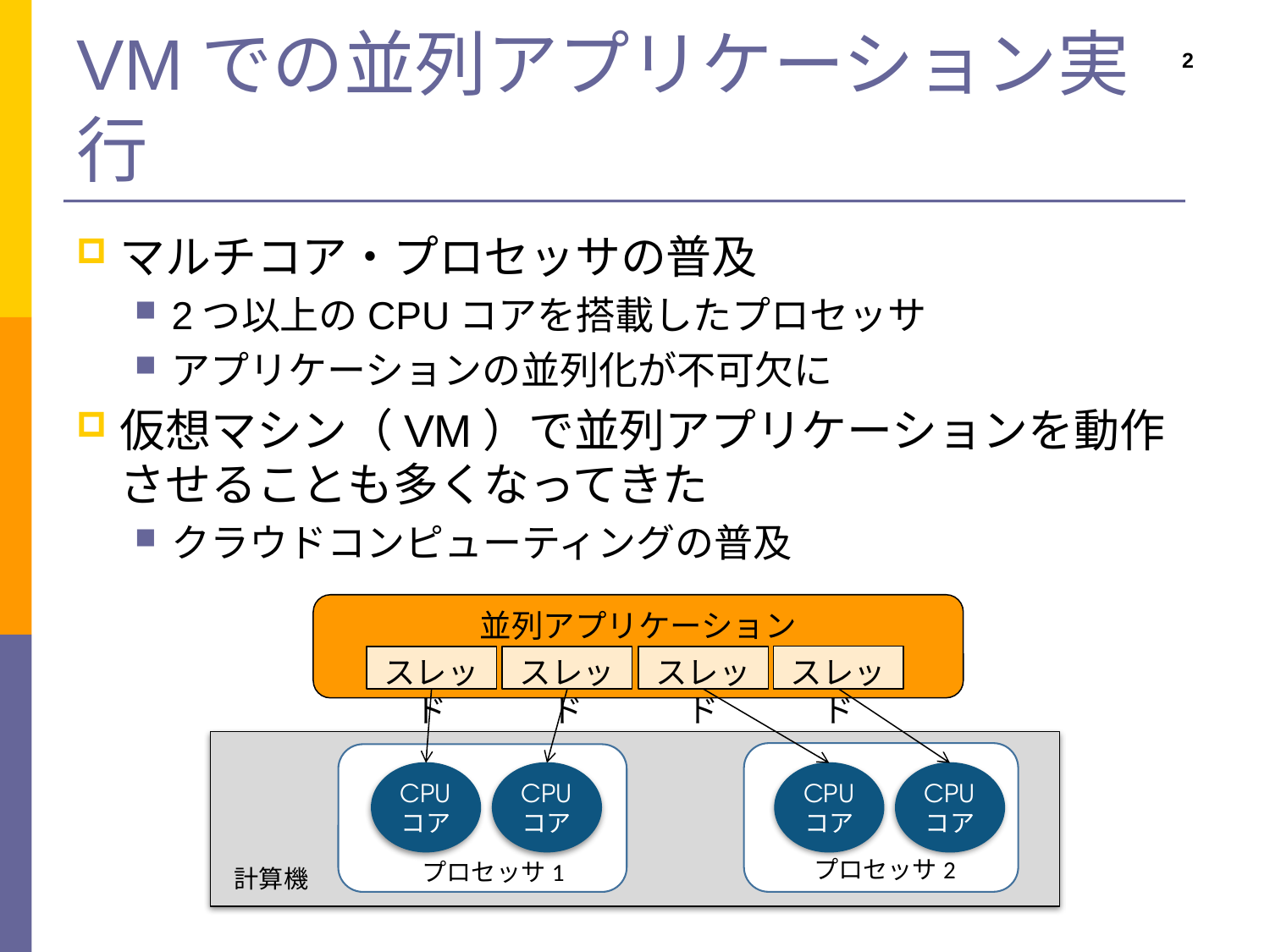

# VMでの並列アプリケーション実行
2
マルチコア・プロセッサの普及
2つ以上のCPUコアを搭載したプロセッサ
アプリケーションの並列化が不可欠に
仮想マシン（VM）で並列アプリケーションを動作させることも多くなってきた
クラウドコンピューティングの普及

並列アプリケーション
スレッド
スレッド
スレッド
スレッド

CPU
コア
CPU
コア
CPU
コア
CPU
コア
プロセッサ2
プロセッサ1
計算機